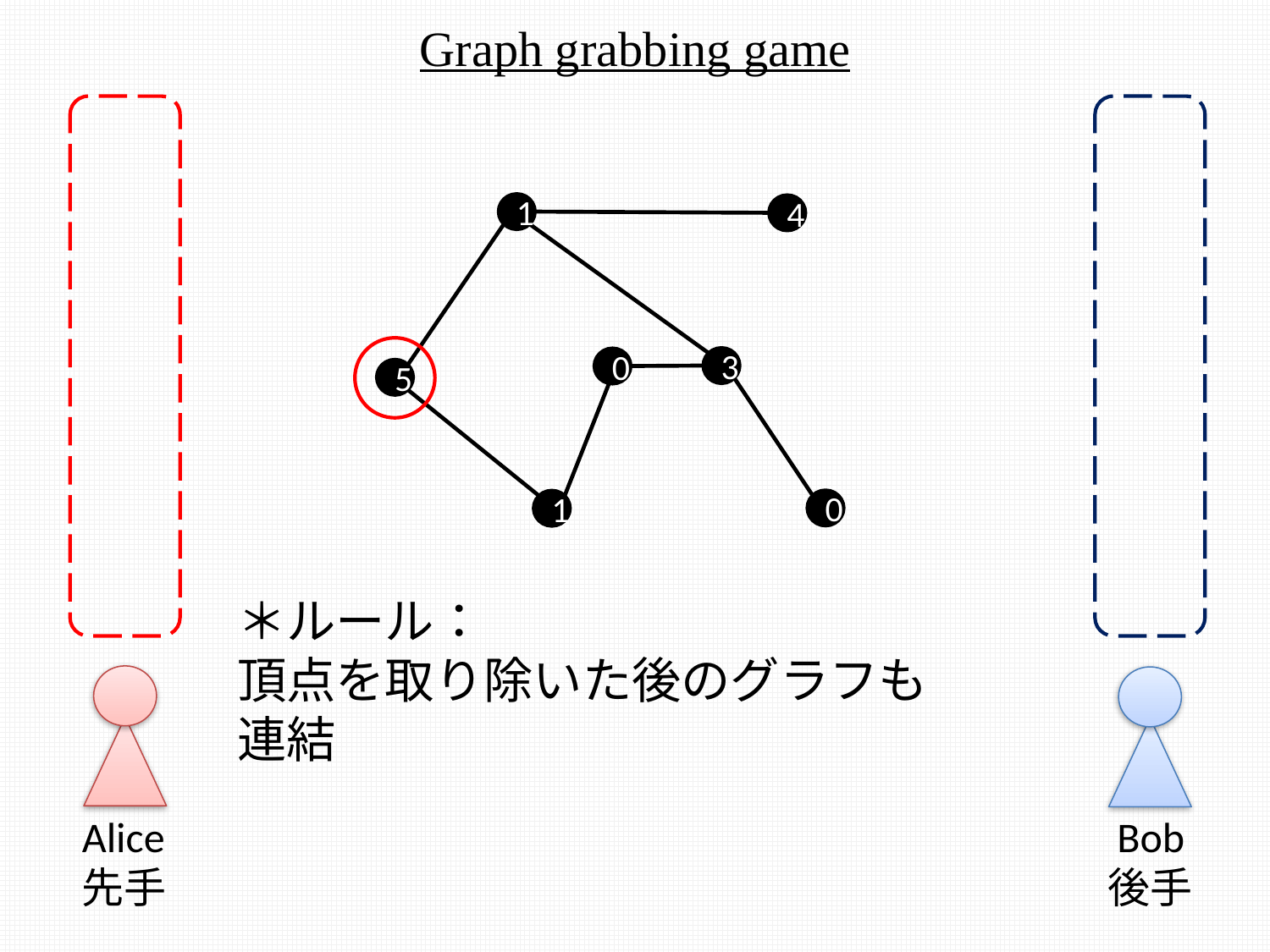

# Graph grabbing game

1
4

3
0
5
0
1
＊ルール：
頂点を取り除いた後のグラフも連結

Alice
先手

 Bob
後手